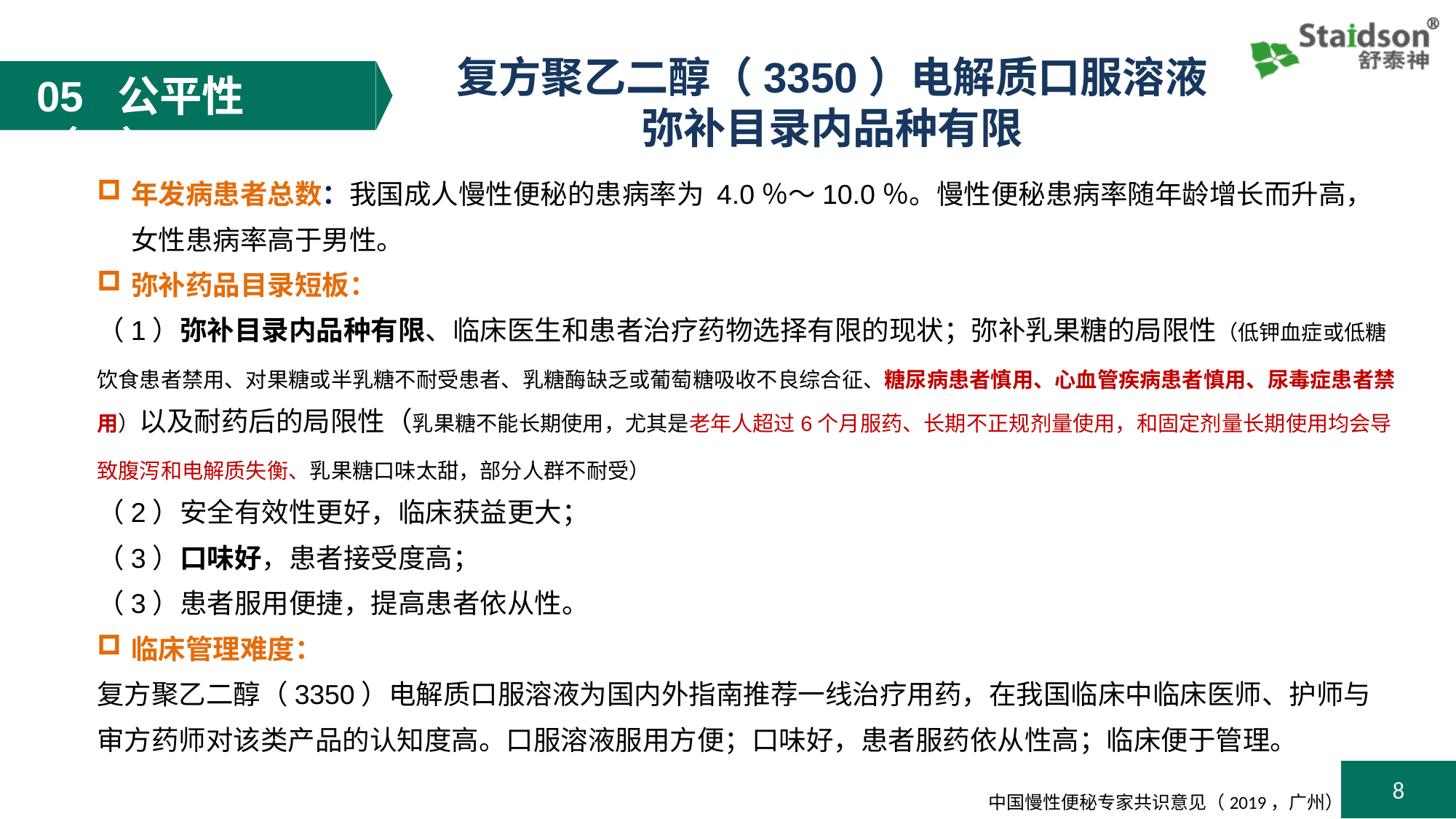

复方聚乙二醇（3350）电解质口服溶液
弥补目录内品种有限
05  公平性（一）
年发病患者总数：我国成人慢性便秘的患病率为 4.0％～10.0％。慢性便秘患病率随年龄增长而升高，女性患病率高于男性。
弥补药品目录短板：
（1）弥补目录内品种有限、临床医生和患者治疗药物选择有限的现状；弥补乳果糖的局限性（低钾血症或低糖饮食患者禁用、对果糖或半乳糖不耐受患者、乳糖酶缺乏或葡萄糖吸收不良综合征、糖尿病患者慎用、心血管疾病患者慎用、尿毒症患者禁用）以及耐药后的局限性（乳果糖不能长期使用，尤其是老年人超过6个月服药、长期不正规剂量使用，和固定剂量长期使用均会导致腹泻和电解质失衡、乳果糖口味太甜，部分人群不耐受）
（2）安全有效性更好，临床获益更大；
（3）口味好，患者接受度高；
（3）患者服用便捷，提高患者依从性。
临床管理难度：
复方聚乙二醇（3350）电解质口服溶液为国内外指南推荐一线治疗用药，在我国临床中临床医师、护师与审方药师对该类产品的认知度高。口服溶液服用方便；口味好，患者服药依从性高；临床便于管理。
刘宗超,李哲轩,张阳,等. 2020全球癌症统计报告解读[J]. 肿瘤综合治疗电子杂志,2021,7(2):1-13. DOI:10.12151/JMCM.2021.02-01.
中国慢性便秘专家共识意见（2019，广州）